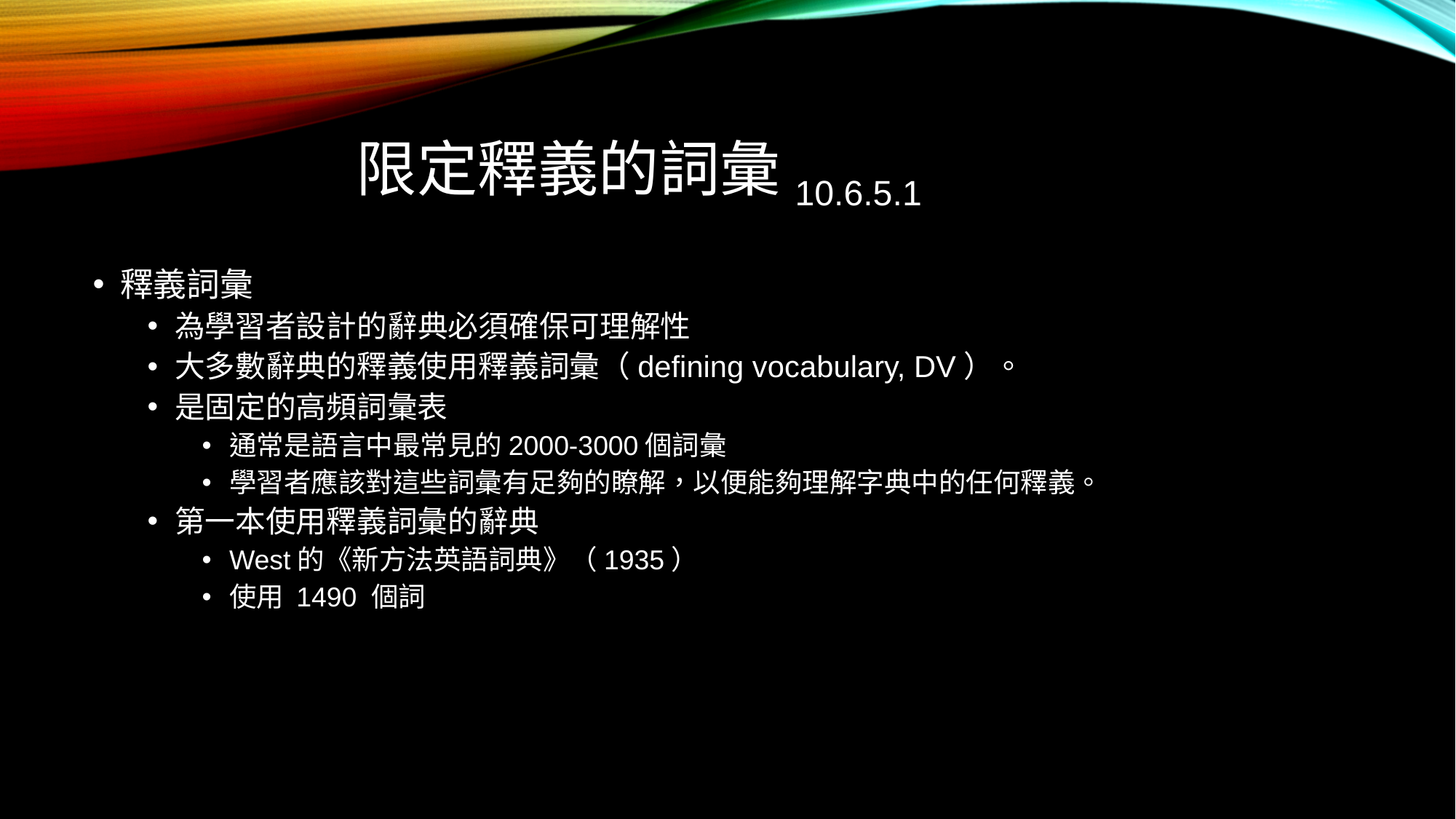

# 限定釋義的詞彙10.6.5.1
釋義詞彙
為學習者設計的辭典必須確保可理解性
大多數辭典的釋義使用釋義詞彙（defining vocabulary, DV）。
是固定的高頻詞彙表
通常是語言中最常見的2000-3000個詞彙
學習者應該對這些詞彙有足夠的瞭解，以便能夠理解字典中的任何釋義。
第一本使用釋義詞彙的辭典
West的《新方法英語詞典》（1935）
使用 1490 個詞